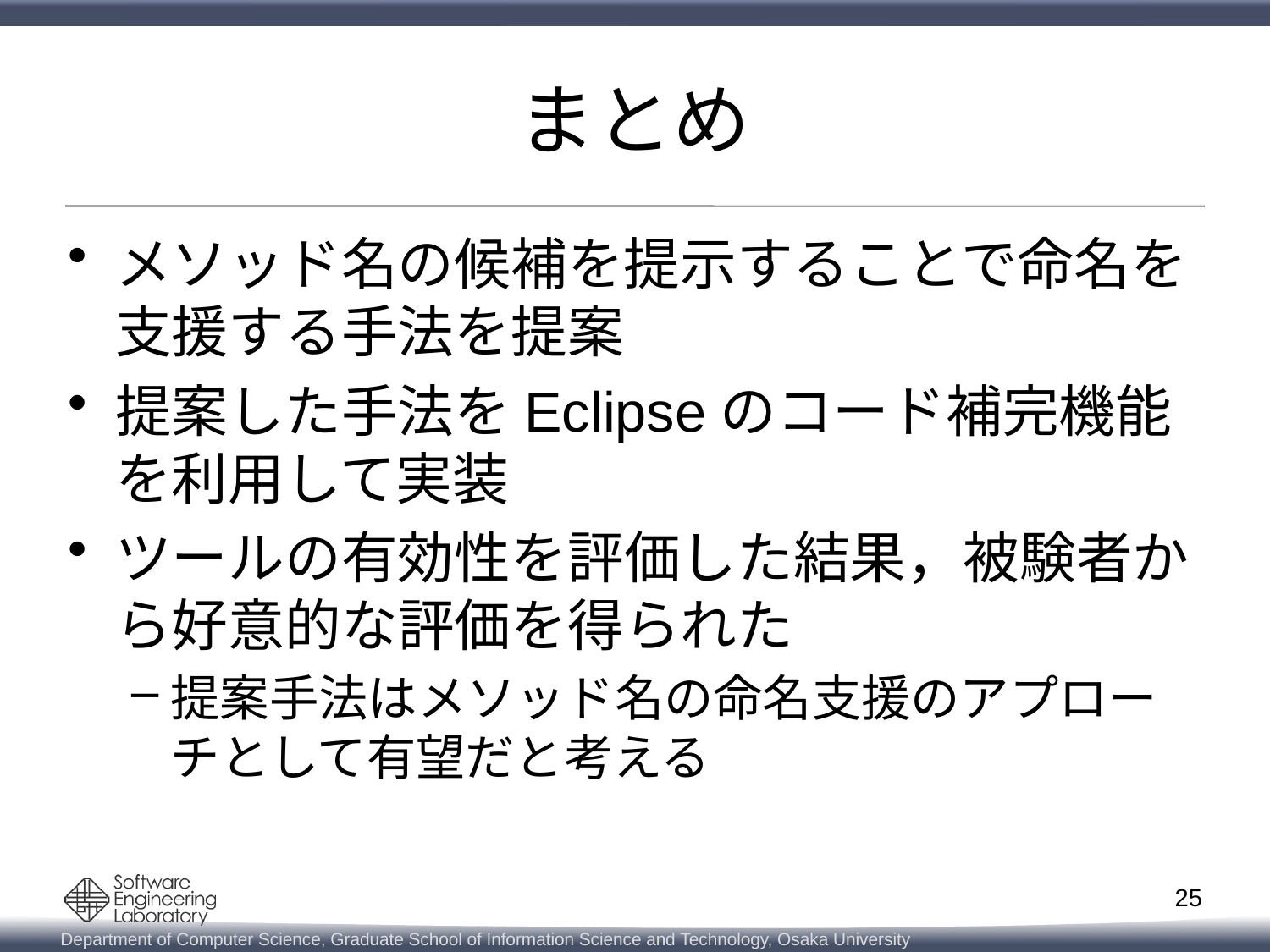

# まとめ
メソッド名の候補を提示することで命名を支援する手法を提案
提案した手法をEclipseのコード補完機能を利用して実装
ツールの有効性を評価した結果，被験者から好意的な評価を得られた
提案手法はメソッド名の命名支援のアプローチとして有望だと考える
25